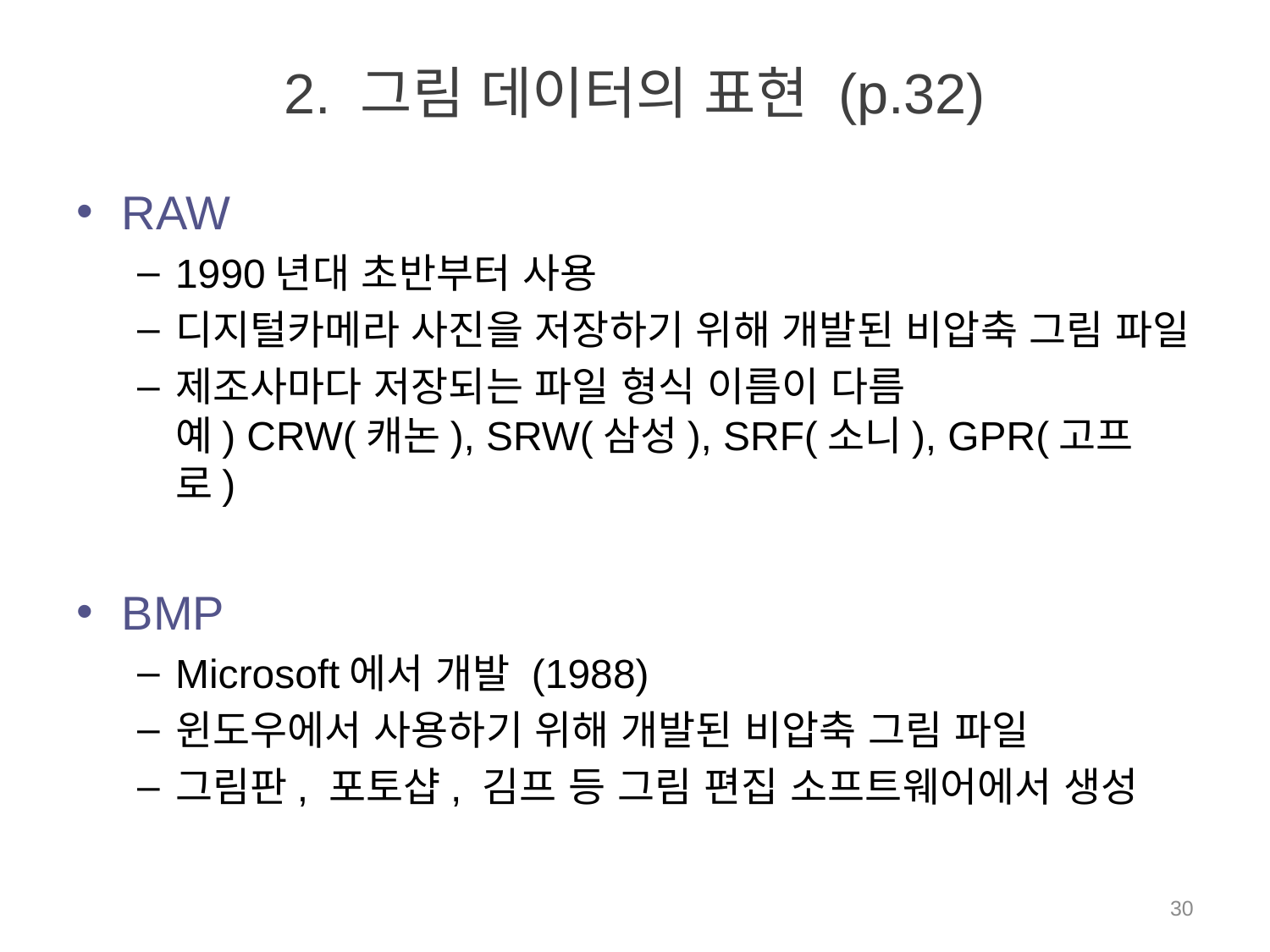

# 2. 그림 데이터의 표현 (p.32)
RAW
1990년대 초반부터 사용
디지털카메라 사진을 저장하기 위해 개발된 비압축 그림 파일
제조사마다 저장되는 파일 형식 이름이 다름
예) CRW(캐논), SRW(삼성), SRF(소니), GPR(고프로)

BMP
Microsoft에서 개발 (1988)
윈도우에서 사용하기 위해 개발된 비압축 그림 파일
그림판, 포토샵, 김프 등 그림 편집 소프트웨어에서 생성
30